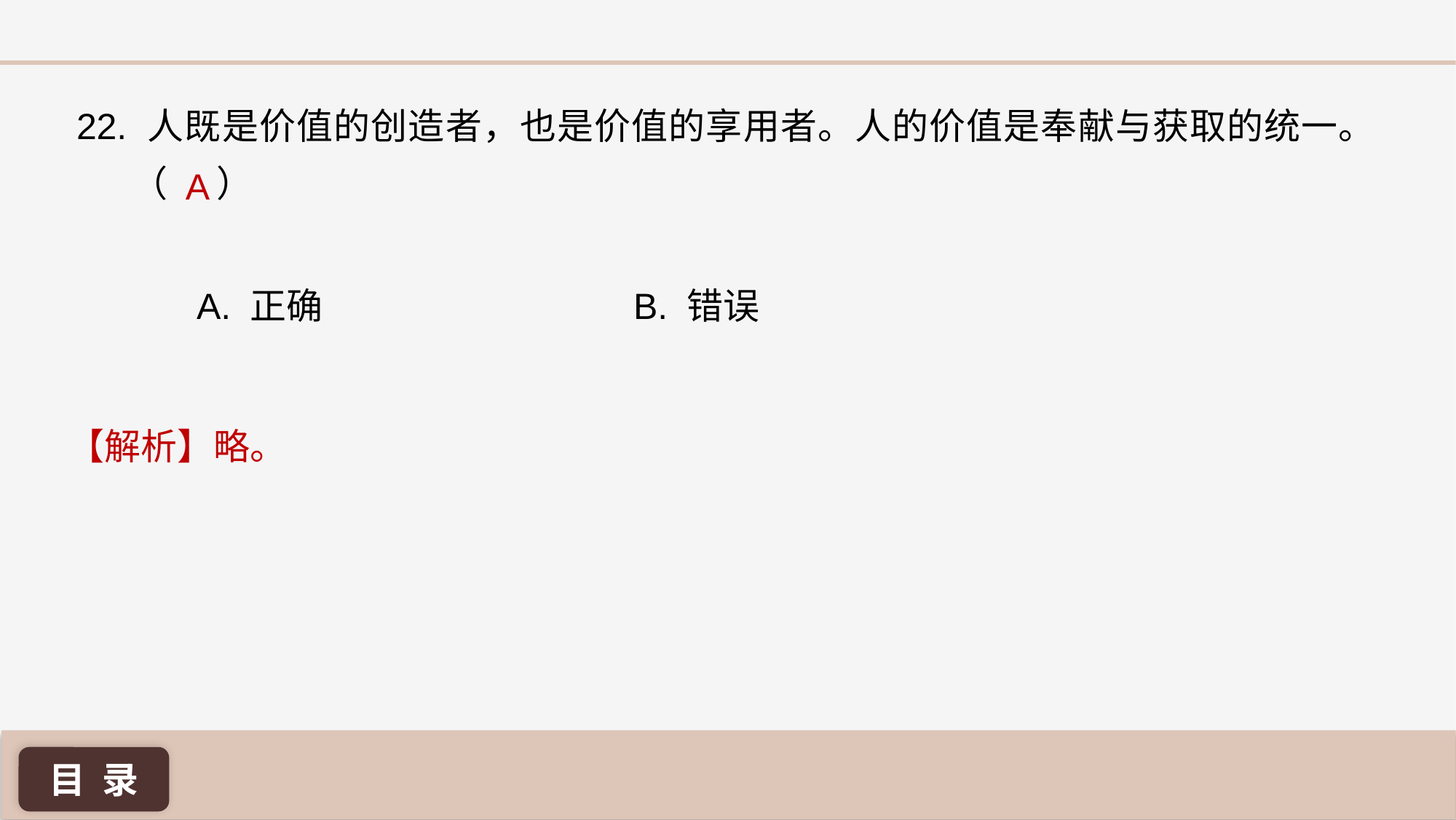

22. 人既是价值的创造者，也是价值的享用者。人的价值是奉献与获取的统一。（      ）
A
A. 正确 			B. 错误
【解析】略。